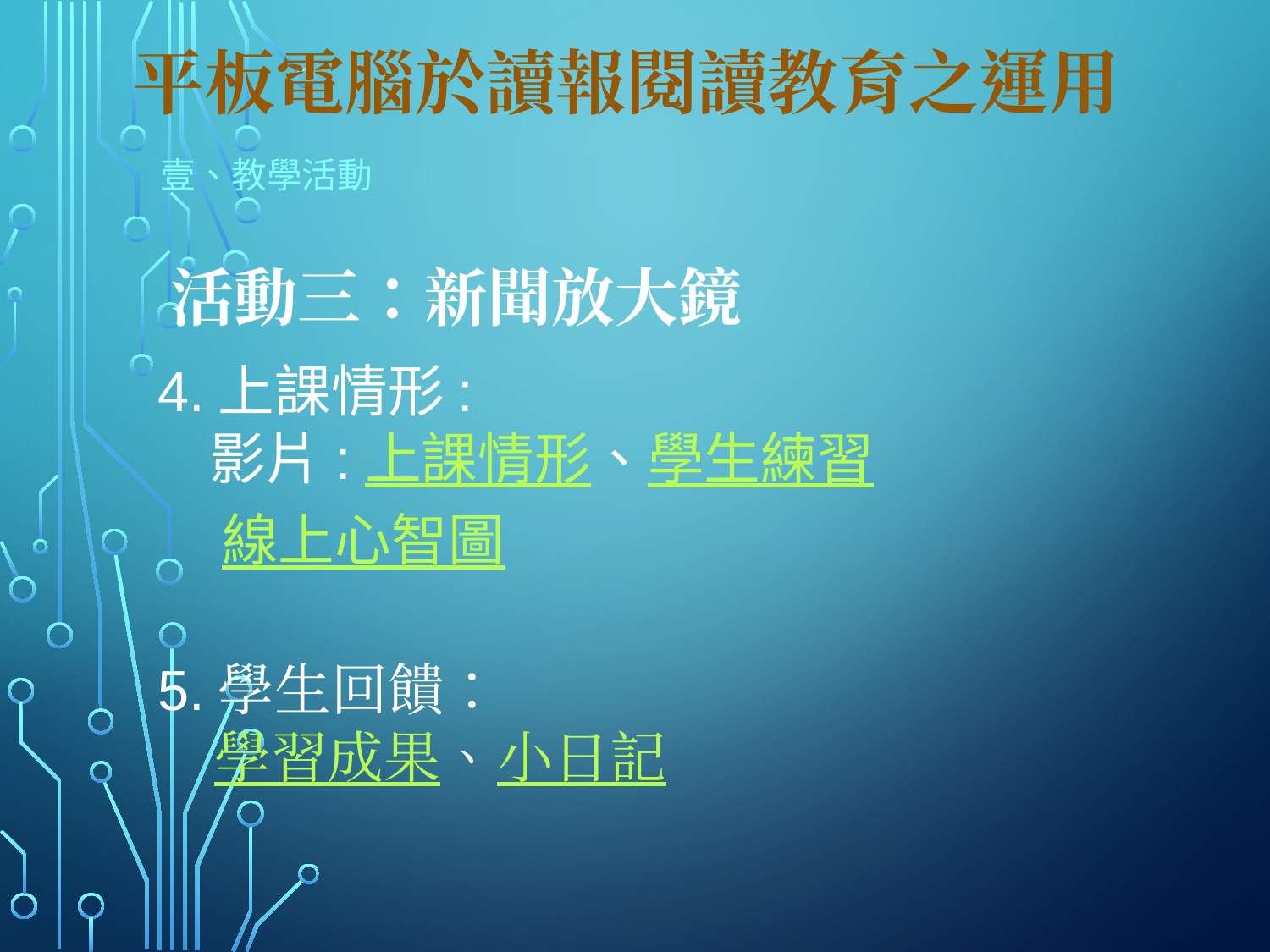

# 平板電腦於讀報閱讀教育之運用
壹、教學活動
活動三：新聞放大鏡
4.上課情形:
   影片:上課情形、學生練習
    線上心智圖

5.學生回饋：
   學習成果、小日記